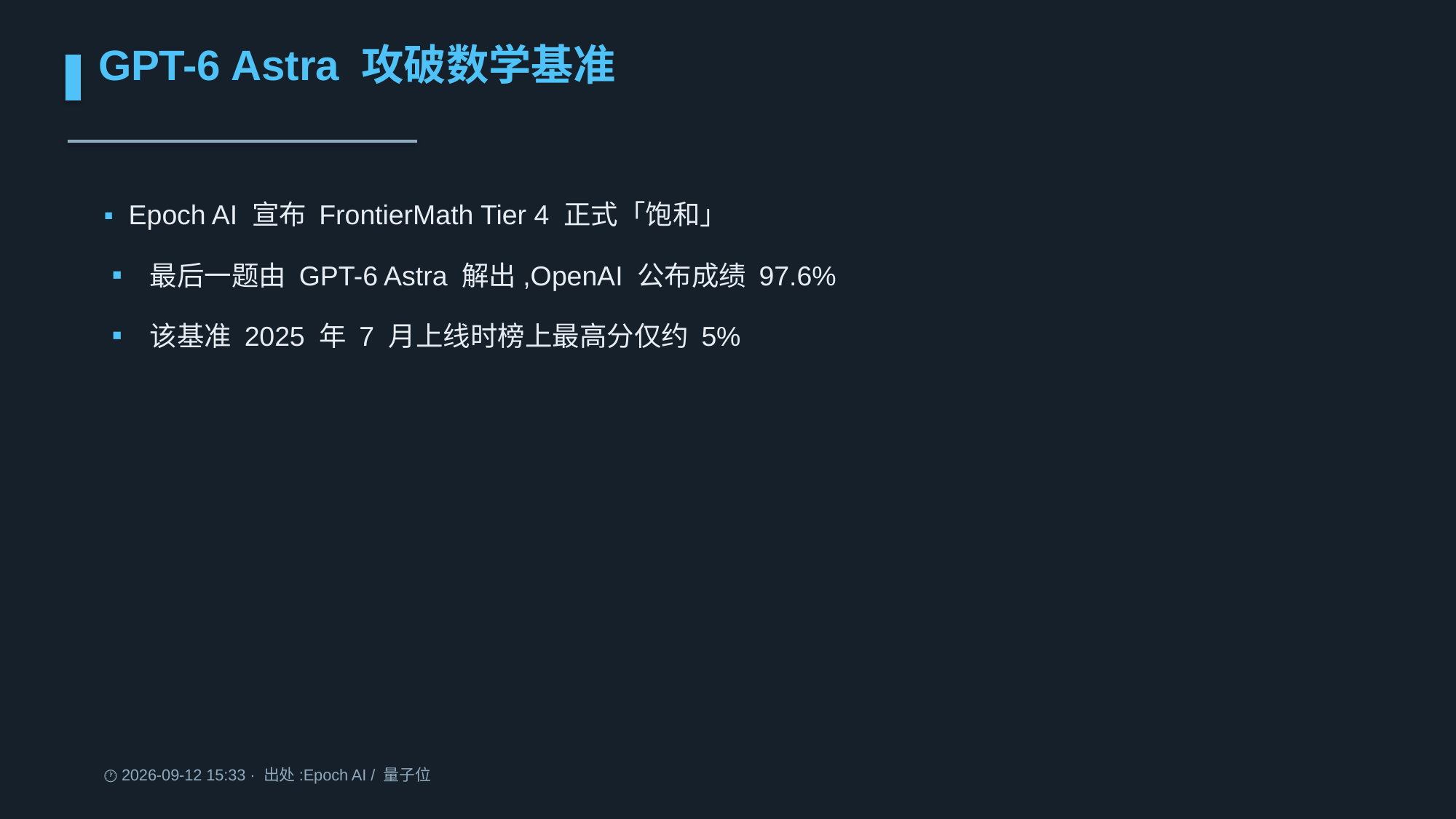

GPT-6 Astra 攻破数学基准

▪  Epoch AI 宣布 FrontierMath Tier 4 正式「饱和」
▪  最后一题由 GPT-6 Astra 解出,OpenAI 公布成绩 97.6%
▪  该基准 2025 年 7 月上线时榜上最高分仅约 5%
🕐 2026-09-12 15:33 · 出处:Epoch AI / 量子位